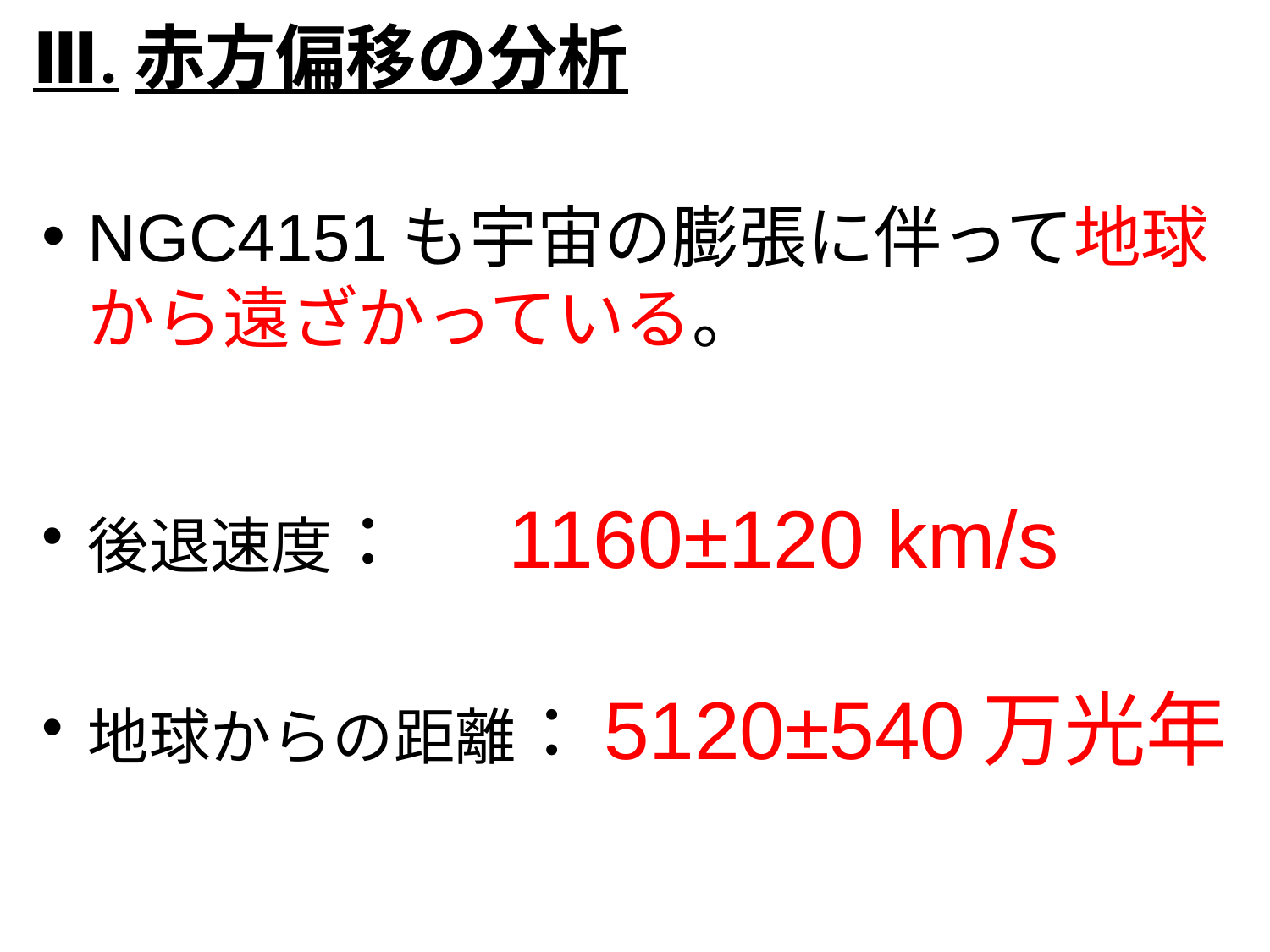

# Ⅲ.赤方偏移の分析
NGC4151も宇宙の膨張に伴って地球から遠ざかっている。

後退速度：　 1160±120 km/s

地球からの距離：5120±540万光年